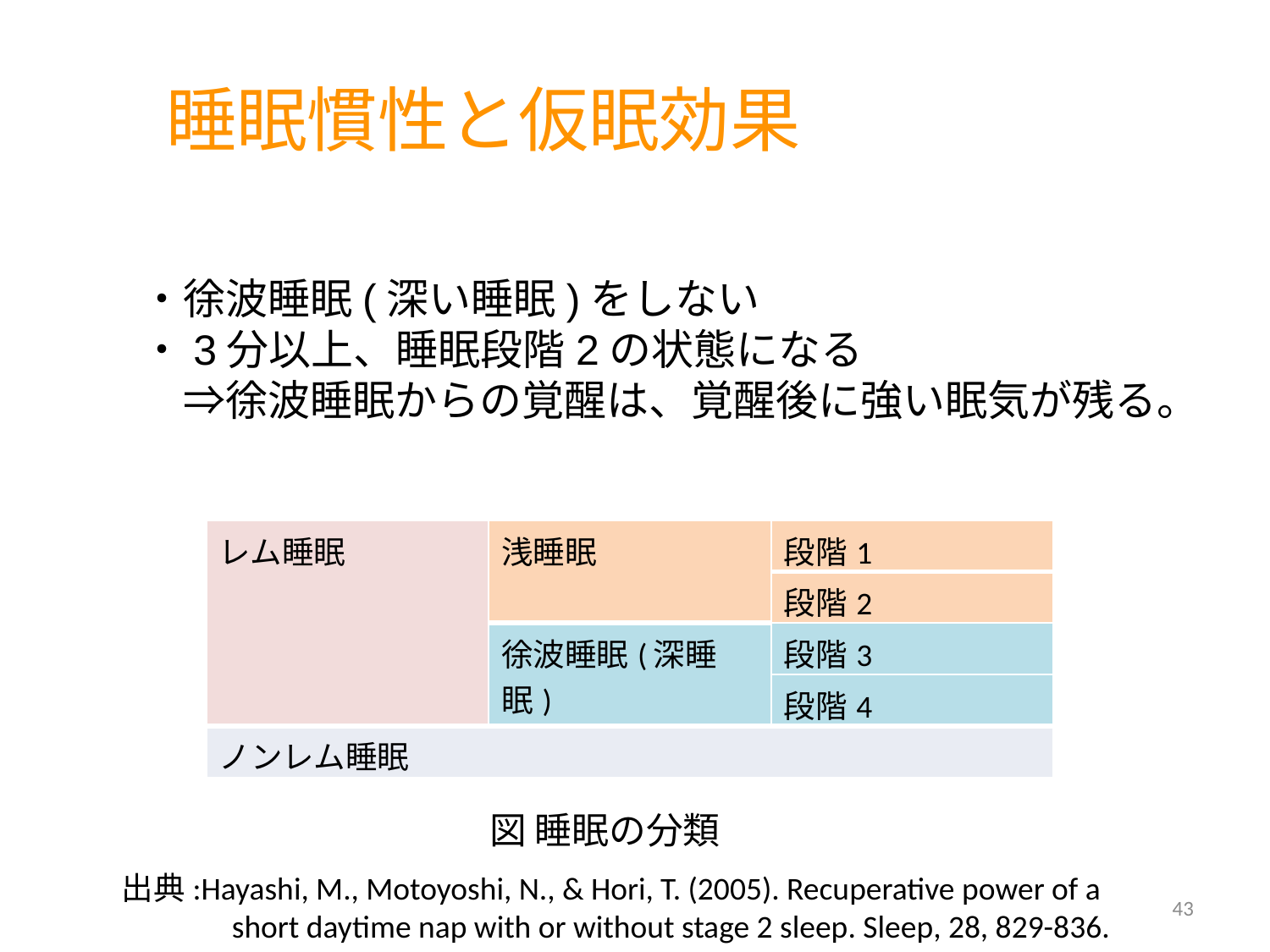

睡眠慣性と仮眠効果
・徐波睡眠(深い睡眠)をしない
・3分以上、睡眠段階2の状態になる
　⇒徐波睡眠からの覚醒は、覚醒後に強い眠気が残る。
| レム睡眠 | 浅睡眠 | 段階1 |
| --- | --- | --- |
|  |  | 段階2 |
|  | 徐波睡眠(深睡眠) | 段階3 |
|  |  | 段階4 |
| ノンレム睡眠 |  |  |
図 睡眠の分類
出典:Hayashi, M., Motoyoshi, N., & Hori, T. (2005). Recuperative power of a
　　　 short daytime nap with or without stage 2 sleep. Sleep, 28, 829-836.
43